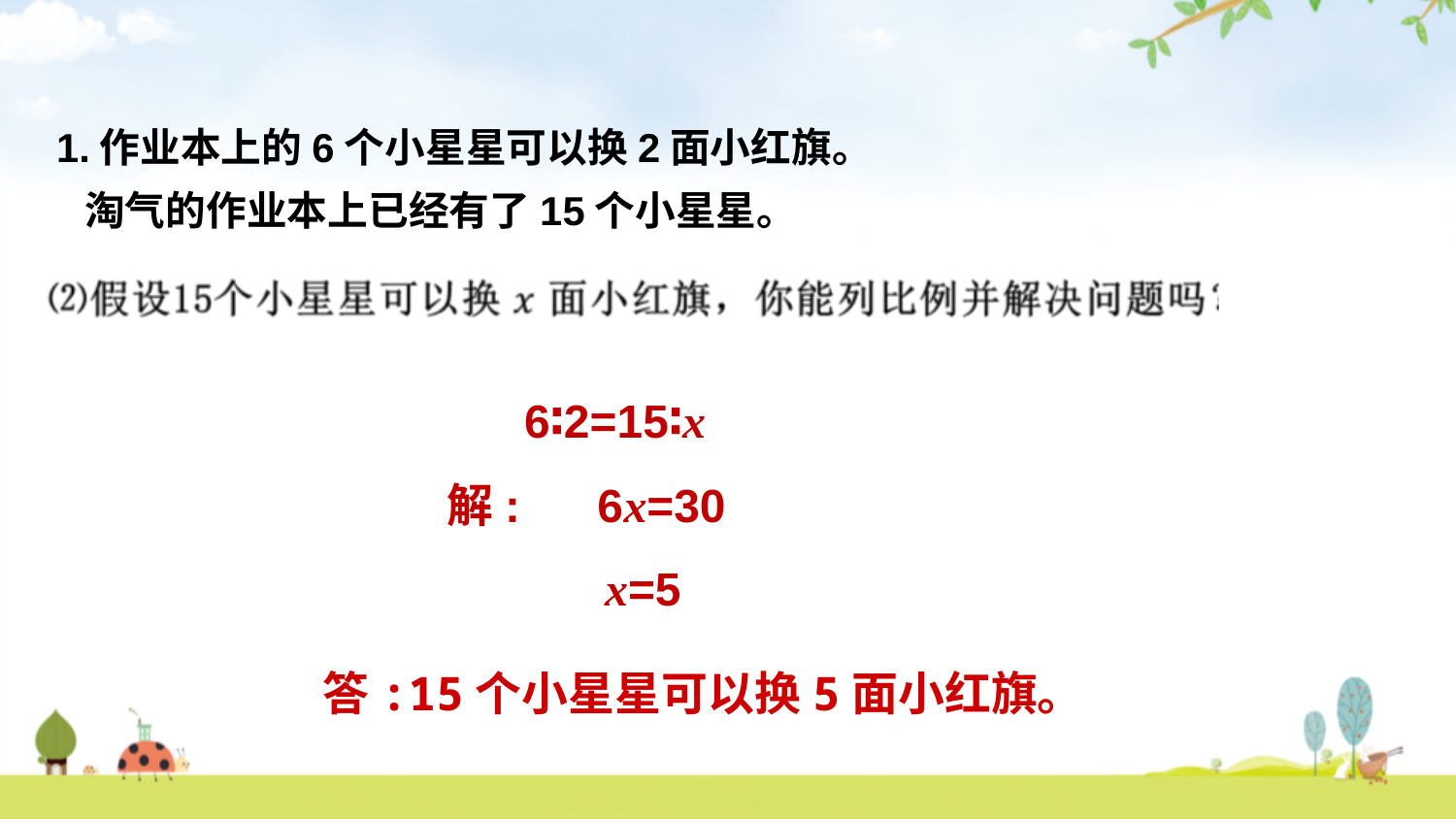

1.作业本上的6个小星星可以换2面小红旗。
  淘气的作业本上已经有了15个小星星。

      6∶2=15∶x
解:      6x=30
　　     x=5
答:15个小星星可以换5面小红旗。